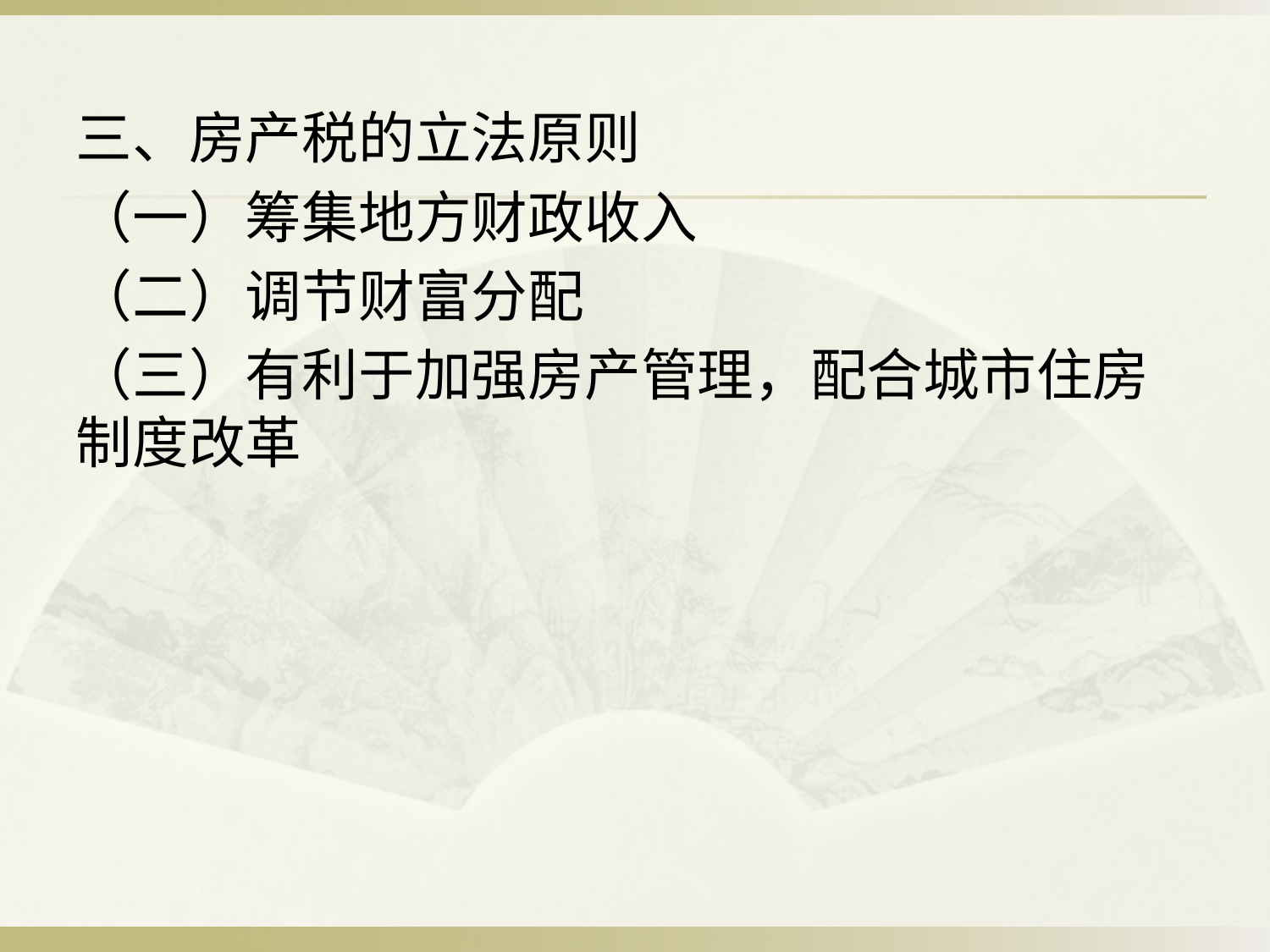

三、房产税的立法原则
（一）筹集地方财政收入
（二）调节财富分配
（三）有利于加强房产管理，配合城市住房制度改革